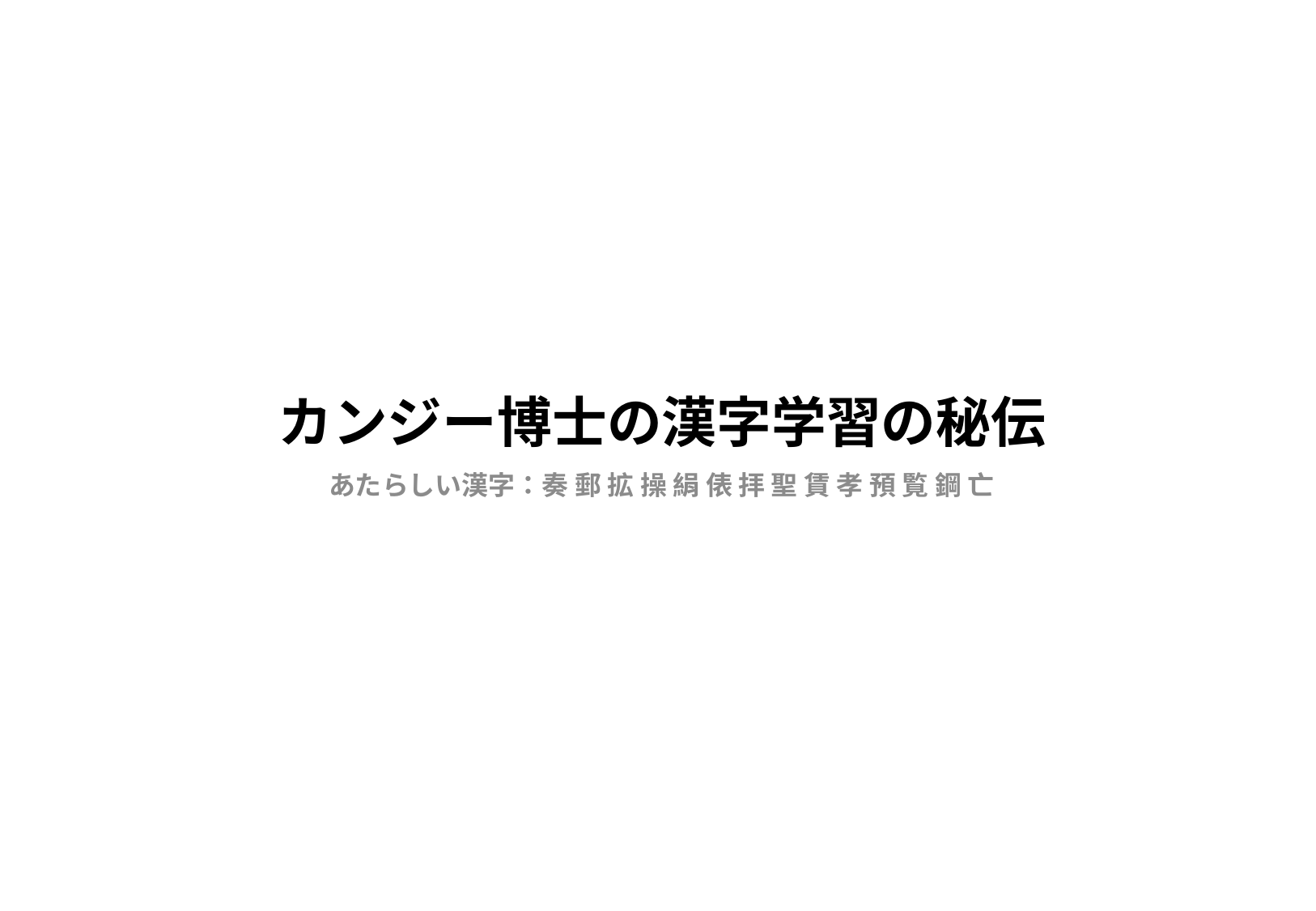

# カンジー博士の漢字学習の秘伝
あたらしい漢字：奏 郵 拡 操 絹 俵 拝 聖 賃 孝 預 覧 鋼 亡